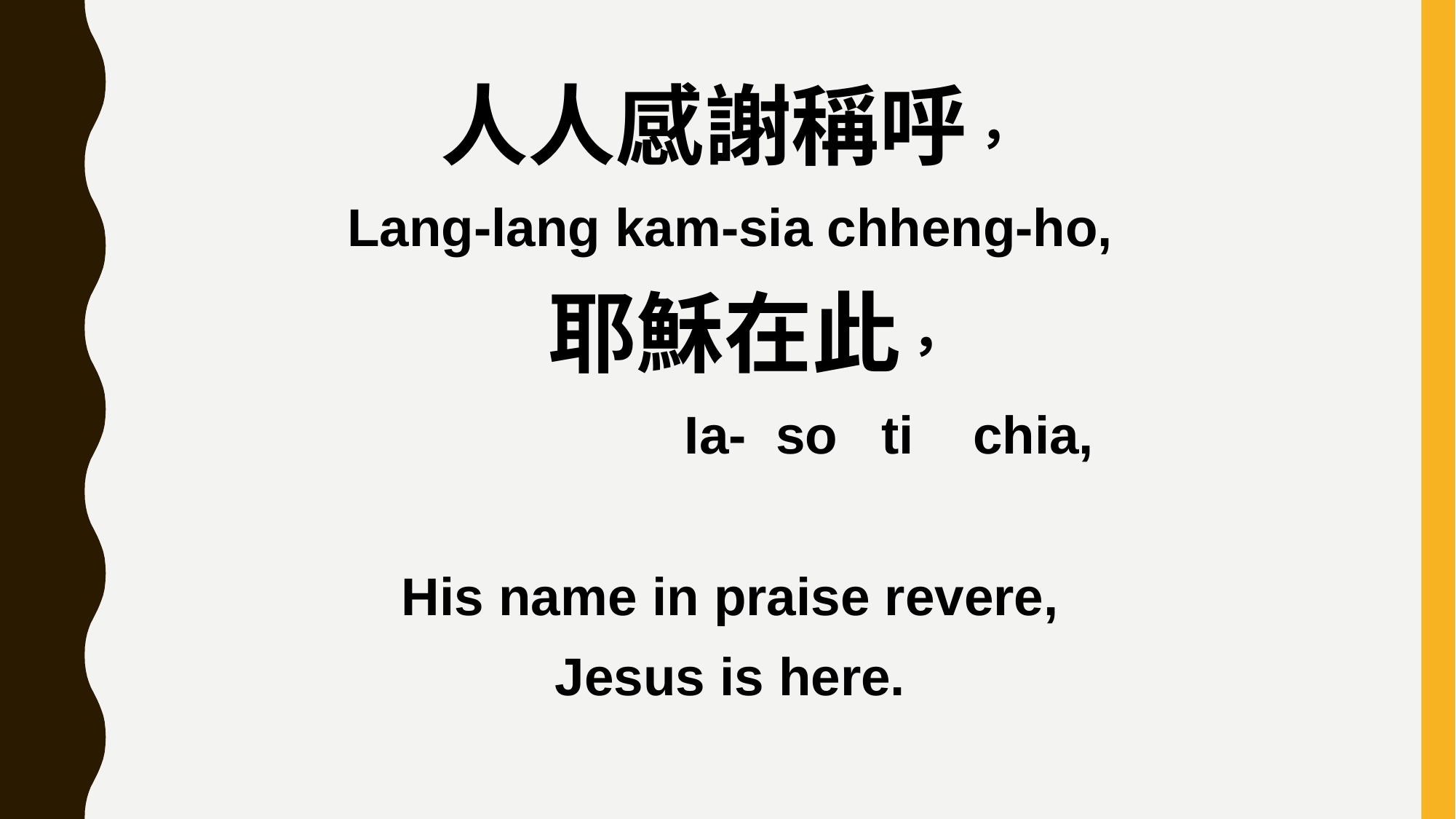

人人感謝稱呼，
Lang-lang kam-sia chheng-ho,
 耶穌在此，
                                 Ia-  so   ti    chia,

His name in praise revere,
Jesus is here.